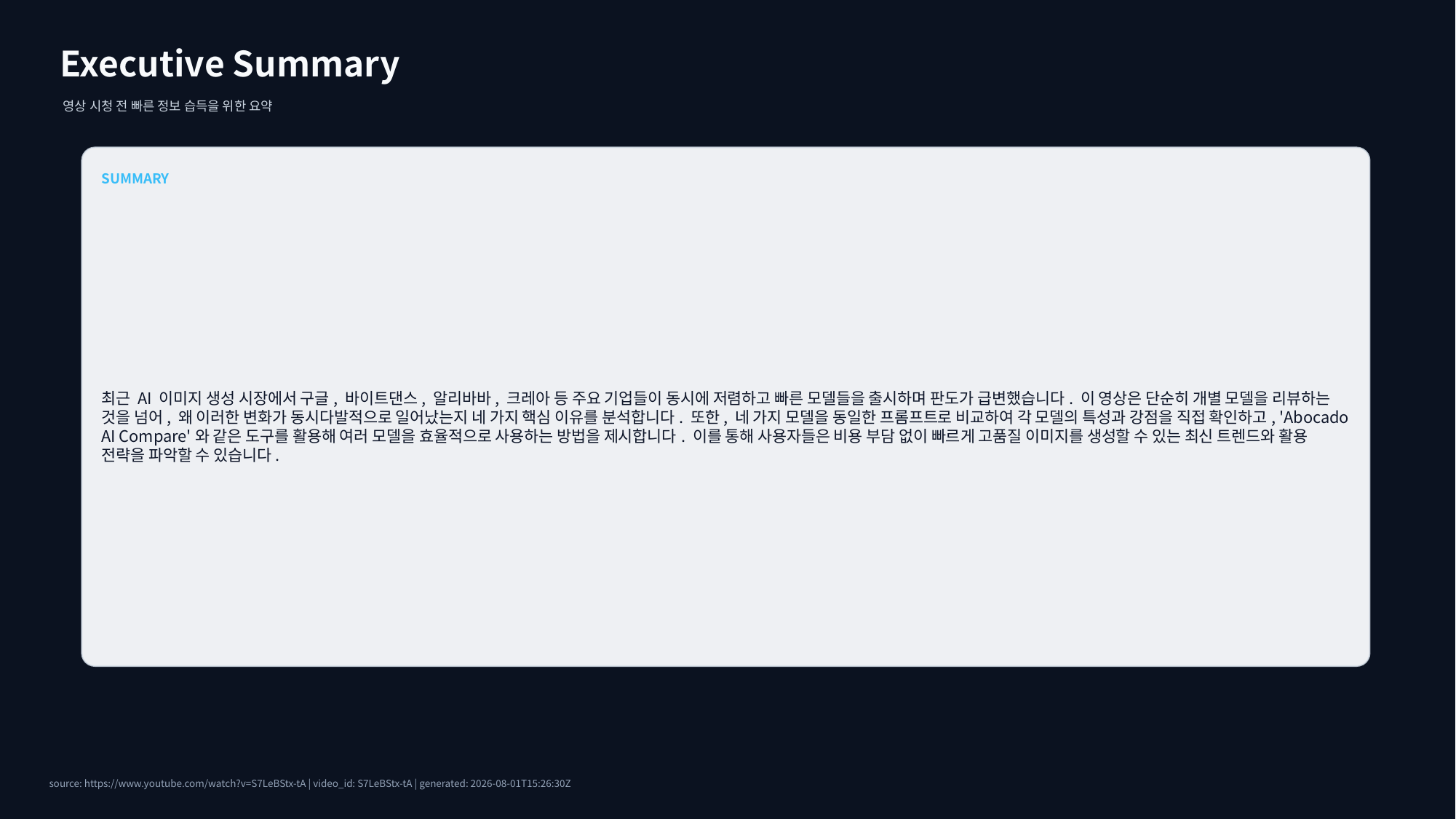

Executive Summary
영상 시청 전 빠른 정보 습득을 위한 요약

SUMMARY
최근 AI 이미지 생성 시장에서 구글, 바이트댄스, 알리바바, 크레아 등 주요 기업들이 동시에 저렴하고 빠른 모델들을 출시하며 판도가 급변했습니다. 이 영상은 단순히 개별 모델을 리뷰하는 것을 넘어, 왜 이러한 변화가 동시다발적으로 일어났는지 네 가지 핵심 이유를 분석합니다. 또한, 네 가지 모델을 동일한 프롬프트로 비교하여 각 모델의 특성과 강점을 직접 확인하고, 'Abocado AI Compare'와 같은 도구를 활용해 여러 모델을 효율적으로 사용하는 방법을 제시합니다. 이를 통해 사용자들은 비용 부담 없이 빠르게 고품질 이미지를 생성할 수 있는 최신 트렌드와 활용 전략을 파악할 수 있습니다.
source: https://www.youtube.com/watch?v=S7LeBStx-tA | video_id: S7LeBStx-tA | generated: 2026-08-01T15:26:30Z